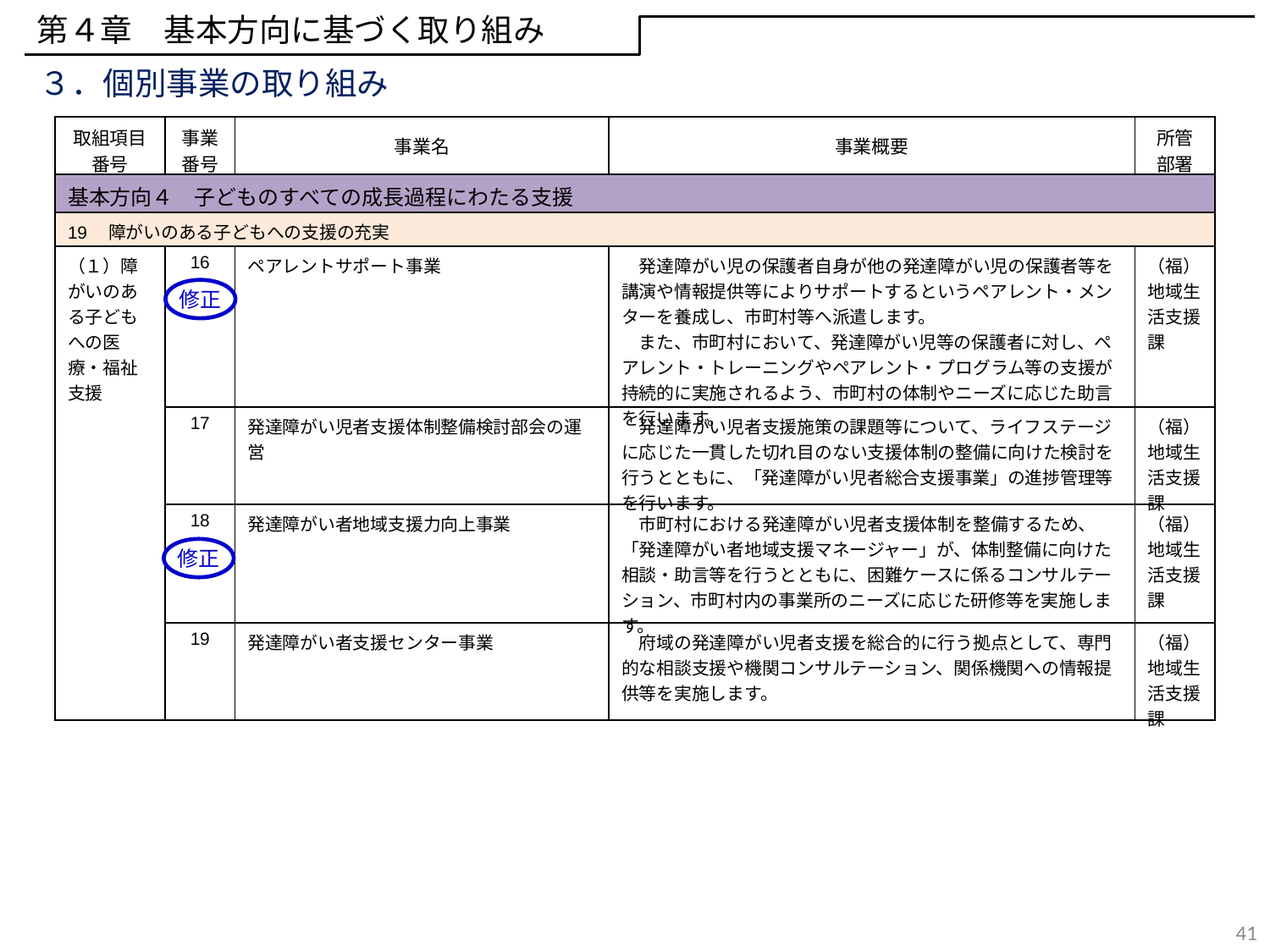

第４章　基本方向に基づく取り組み
３．個別事業の取り組み
| 取組項目 番号 | 事業 番号 | 事業名 | 事業概要 | 所管 部署 |
| --- | --- | --- | --- | --- |
| 基本方向４　子どものすべての成長過程にわたる支援 |  |  |  |  |
| 19　障がいのある子どもへの支援の充実 |  |  |  |  |
| （１）障がいのある子どもへの医療・福祉支援 | 16 | ペアレントサポート事業 | 発達障がい児の保護者自身が他の発達障がい児の保護者等を講演や情報提供等によりサポートするというペアレント・メンターを養成し、市町村等へ派遣します。 　また、市町村において、発達障がい児等の保護者に対し、ペアレント・トレーニングやペアレント・プログラム等の支援が持続的に実施されるよう、市町村の体制やニーズに応じた助言を行います。 | （福）地域生活支援課 |
|  | 17 | 発達障がい児者支援体制整備検討部会の運営 | 発達障がい児者支援施策の課題等について、ライフステージに応じた一貫した切れ目のない支援体制の整備に向けた検討を行うとともに、「発達障がい児者総合支援事業」の進捗管理等を行います。 | （福）地域生活支援課 |
|  | 18 | 発達障がい者地域支援力向上事業 | 市町村における発達障がい児者支援体制を整備するため、「発達障がい者地域支援マネージャー」が、体制整備に向けた相談・助言等を行うとともに、困難ケースに係るコンサルテーション、市町村内の事業所のニーズに応じた研修等を実施します。 | （福）地域生活支援課 |
|  | 19 | 発達障がい者支援センター事業 | 府域の発達障がい児者支援を総合的に行う拠点として、専門的な相談支援や機関コンサルテーション、関係機関への情報提供等を実施します。 | （福）地域生活支援課 |

修正

修正
41